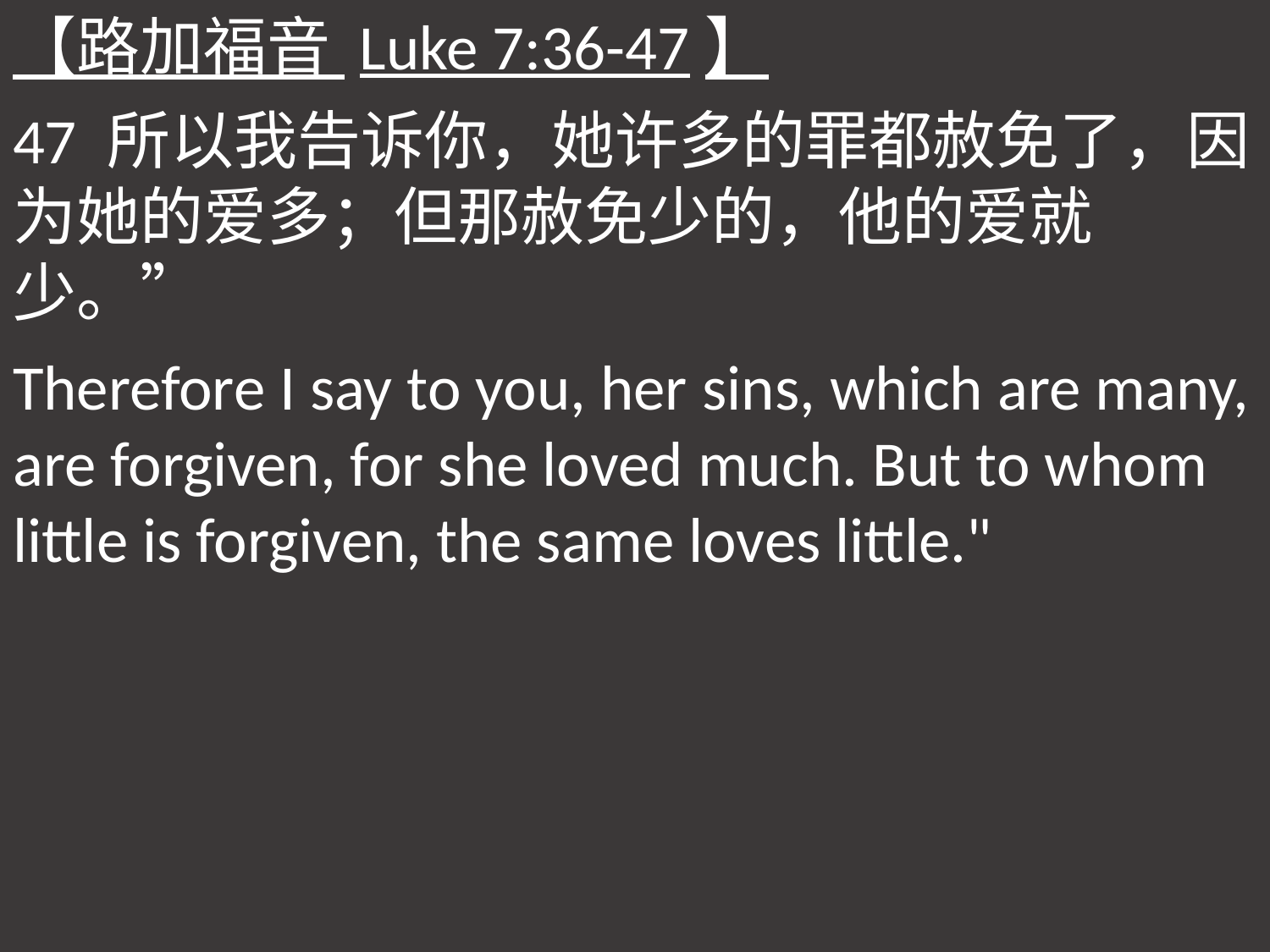

【路加福音 Luke 7:36-47】
47 所以我告诉你，她许多的罪都赦免了，因为她的爱多；但那赦免少的，他的爱就少。”
Therefore I say to you, her sins, which are many, are forgiven, for she loved much. But to whom little is forgiven, the same loves little."